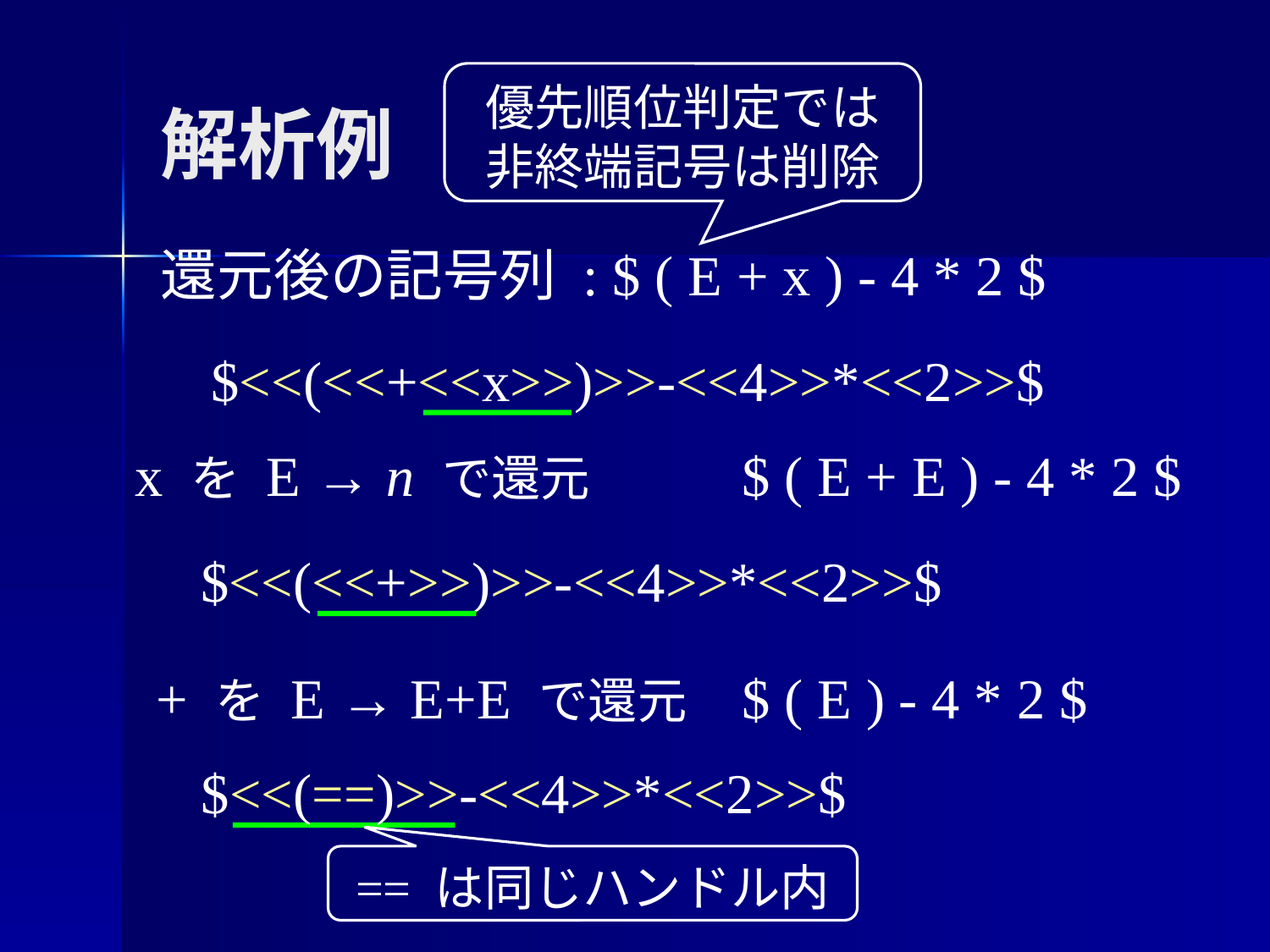

# 解析例
優先順位判定では非終端記号は削除
還元後の記号列 : $ ( E + x ) - 4 * 2 $
$<<(<<+<<x>>)>>-<<4>>*<<2>>$

x を E → n で還元
$ ( E + E ) - 4 * 2 $
$<<(<<+>>)>>-<<4>>*<<2>>$

+ を E → E+E で還元
$ ( E ) - 4 * 2 $
$<<(==)>>-<<4>>*<<2>>$

== は同じハンドル内